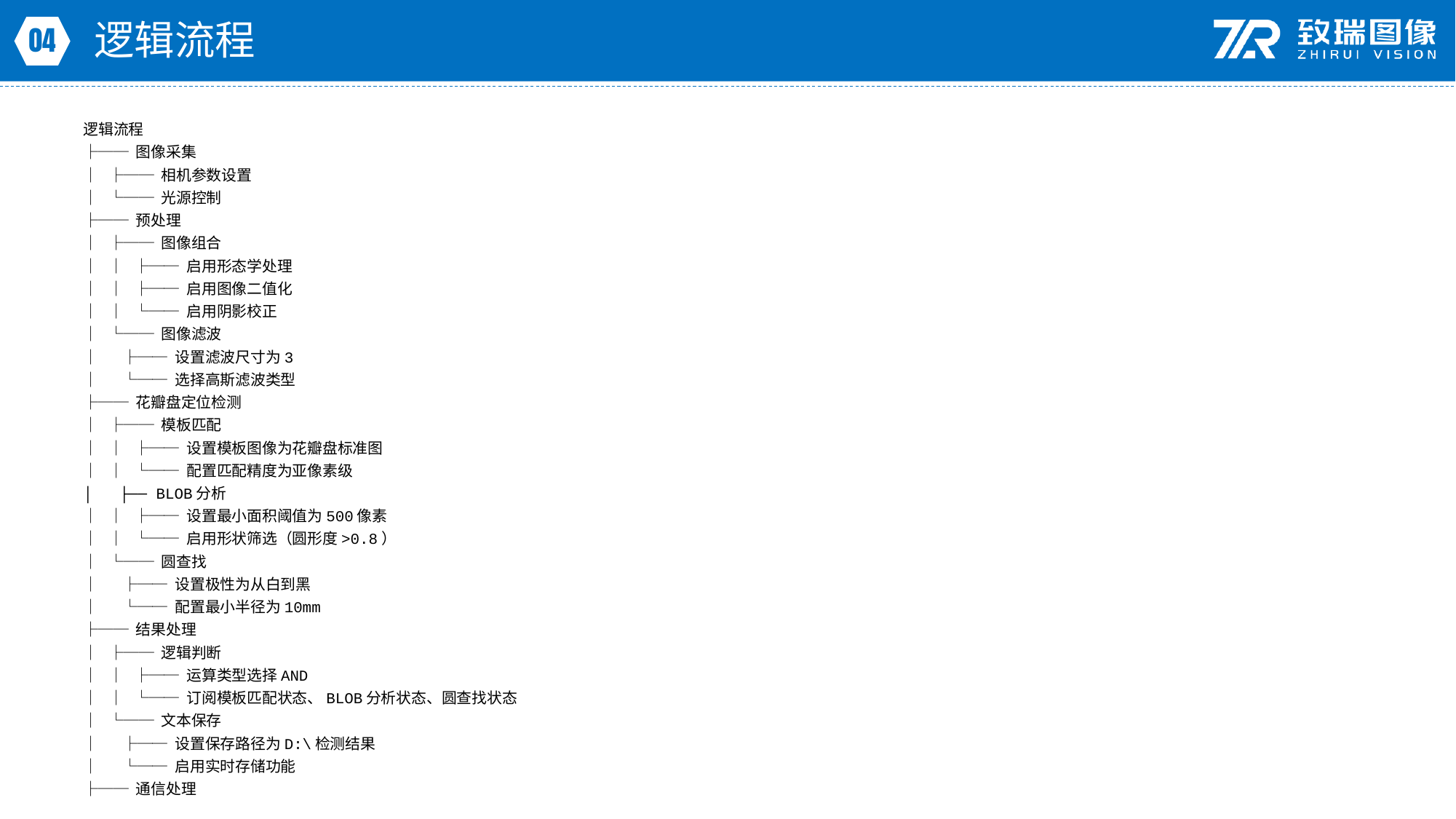

逻辑流程
04

逻辑流程
├── 图像采集
│   ├── 相机参数设置
│   └── 光源控制
├── 预处理
│   ├── 图像组合
│   │   ├── 启用形态学处理
│   │   ├── 启用图像二值化
│   │   └── 启用阴影校正
│   └── 图像滤波
│       ├── 设置滤波尺寸为3
│       └── 选择高斯滤波类型
├── 花瓣盘定位检测
│   ├── 模板匹配
│   │   ├── 设置模板图像为花瓣盘标准图
│   │   └── 配置匹配精度为亚像素级
│   ├── BLOB分析
│   │   ├── 设置最小面积阈值为500像素
│   │   └── 启用形状筛选（圆形度>0.8）
│   └── 圆查找
│       ├── 设置极性为从白到黑
│       └── 配置最小半径为10mm
├── 结果处理
│   ├── 逻辑判断
│   │   ├── 运算类型选择AND
│   │   └── 订阅模板匹配状态、BLOB分析状态、圆查找状态
│   └── 文本保存
│       ├── 设置保存路径为D:\检测结果
│       └── 启用实时存储功能
├── 通信处理